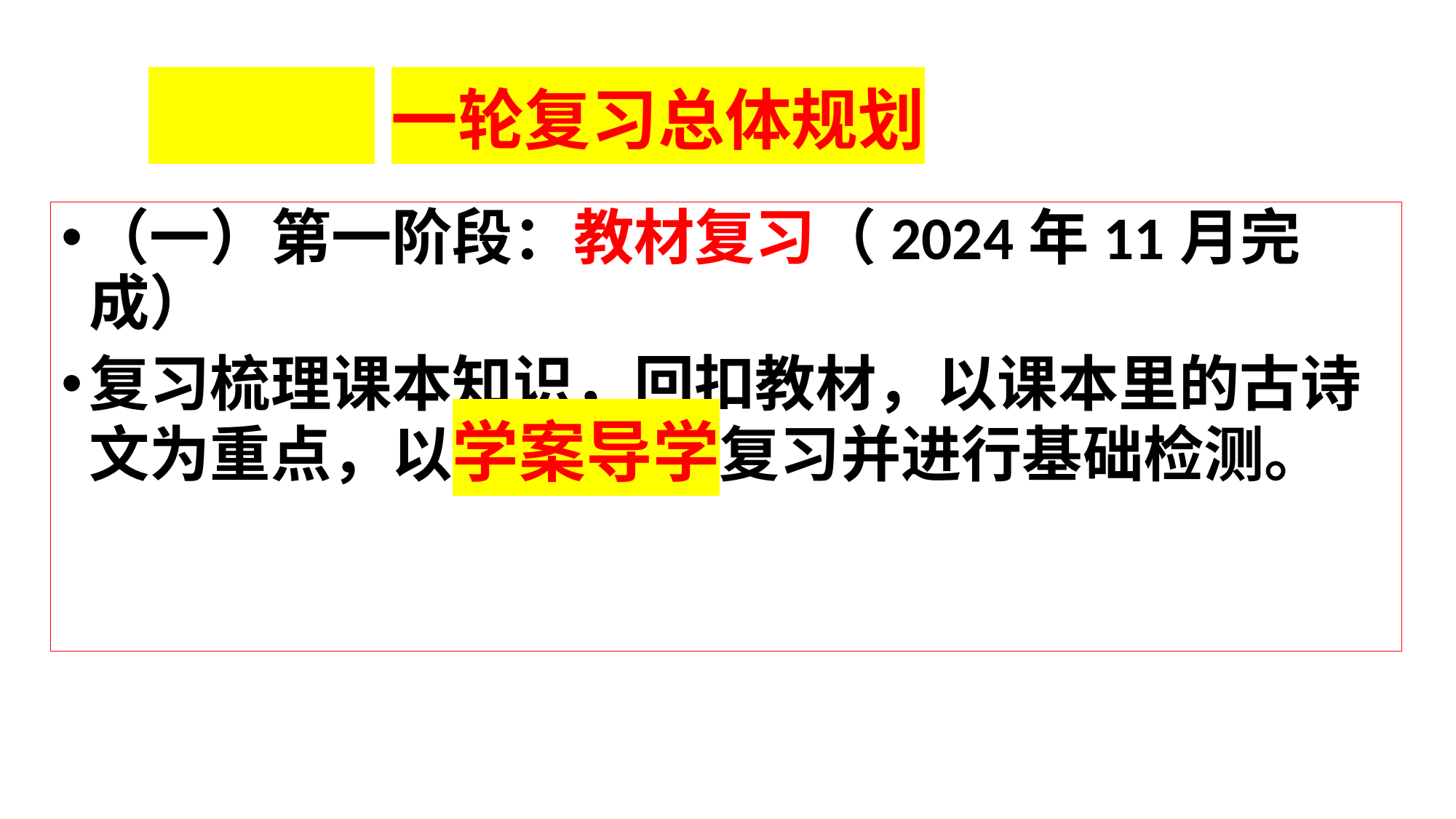

# 一轮复习总体规划
（一）第一阶段：教材复习（2024年11月完成）
复习梳理课本知识，回扣教材，以课本里的古诗文为重点，以学案导学复习并进行基础检测。